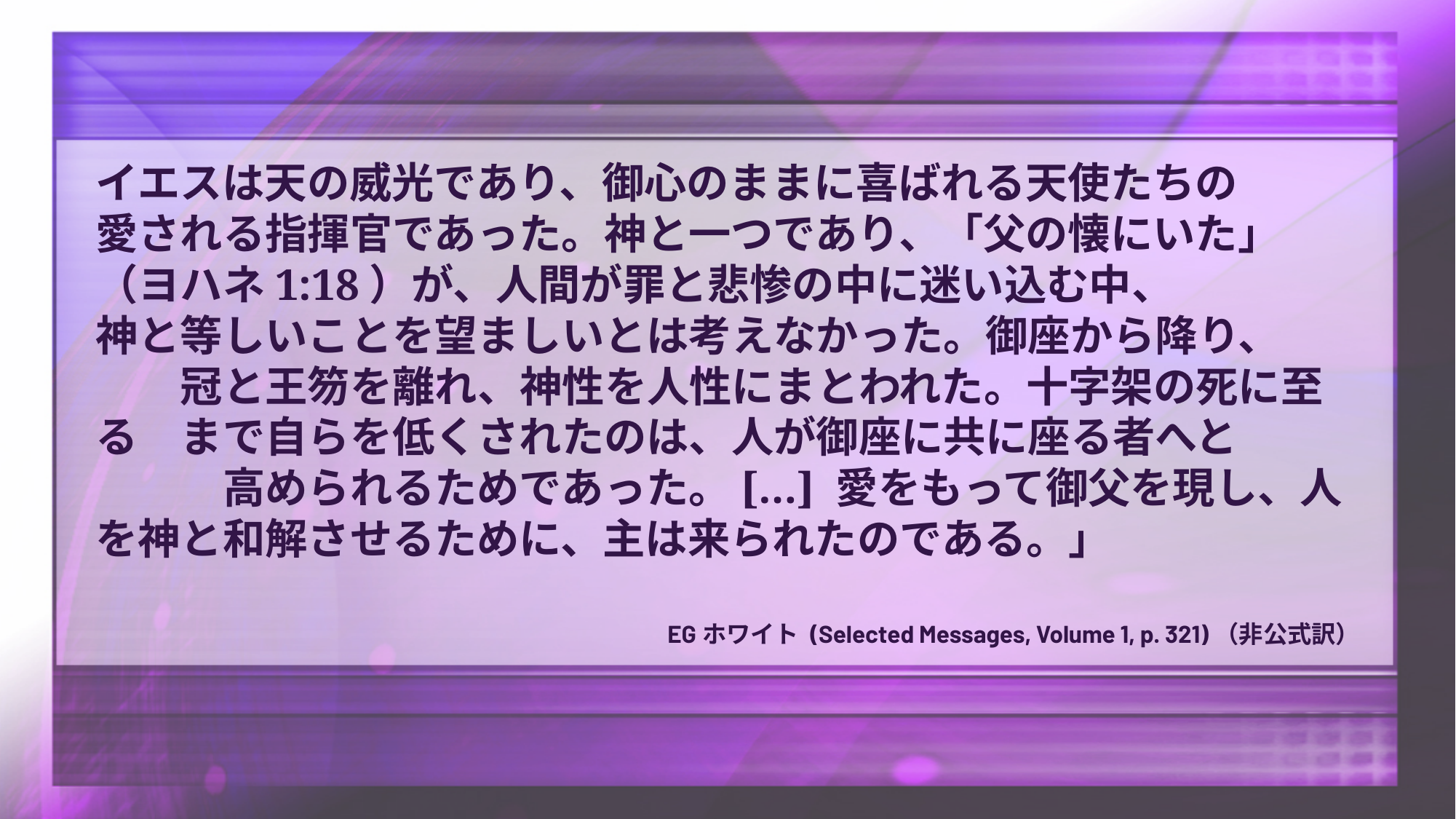

イエスは天の威光であり、御心のままに喜ばれる天使たちの　　愛される指揮官であった。神と一つであり、「父の懐にいた」（ヨハネ1:18）が、人間が罪と悲惨の中に迷い込む中、　　　　神と等しいことを望ましいとは考えなかった。御座から降り、　　　冠と王笏を離れ、神性を人性にまとわれた。十字架の死に至る　まで自らを低くされたのは、人が御座に共に座る者へと　　　　　高められるためであった。[…] 愛をもって御父を現し、人を神と和解させるために、主は来られたのである。」
EGホワイト (Selected Messages, Volume 1, p. 321)（非公式訳）